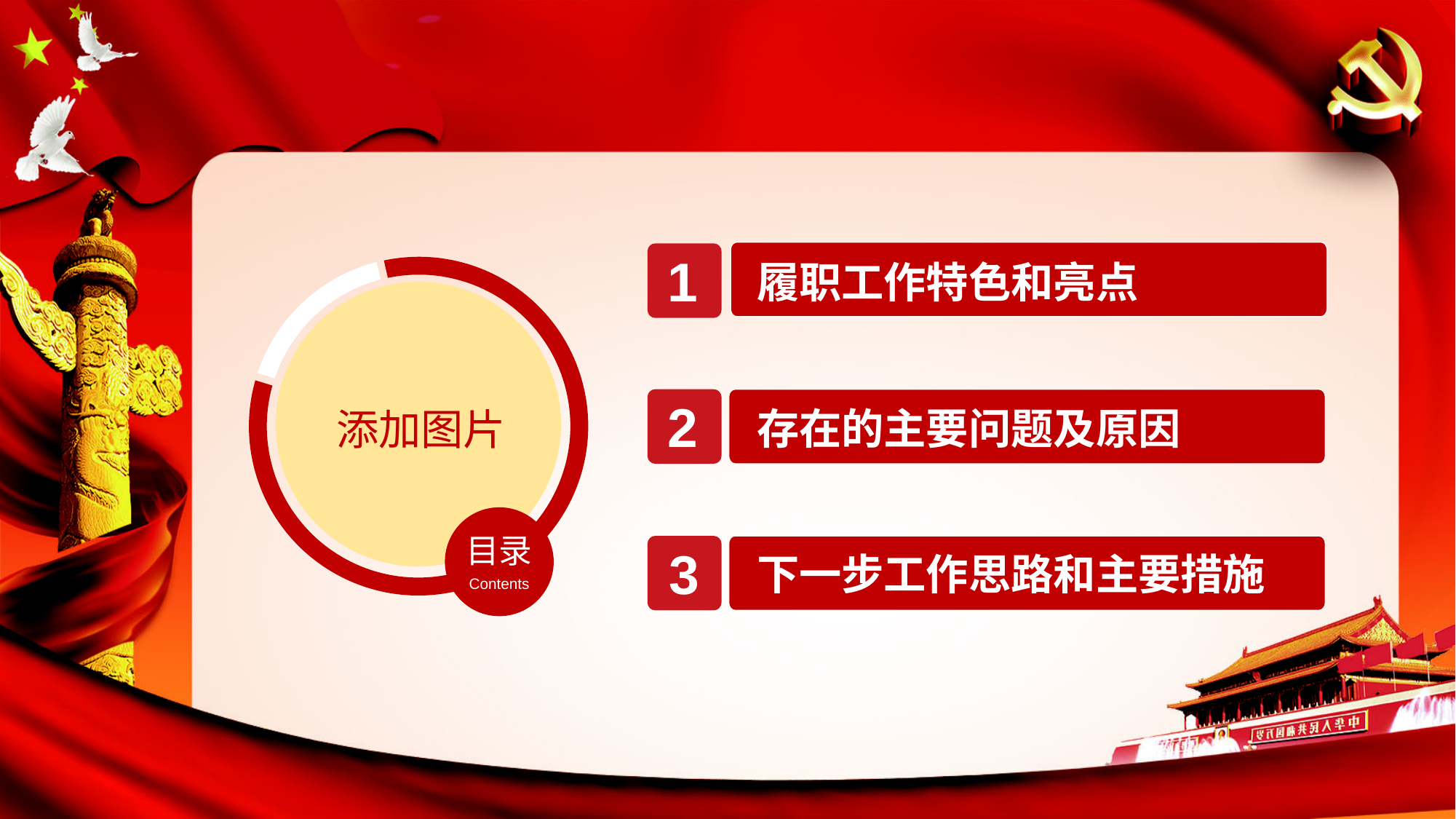

1

履职工作特色和亮点
2

存在的主要问题及原因
3

下一步工作思路和主要措施

添加图片

目录
Contents